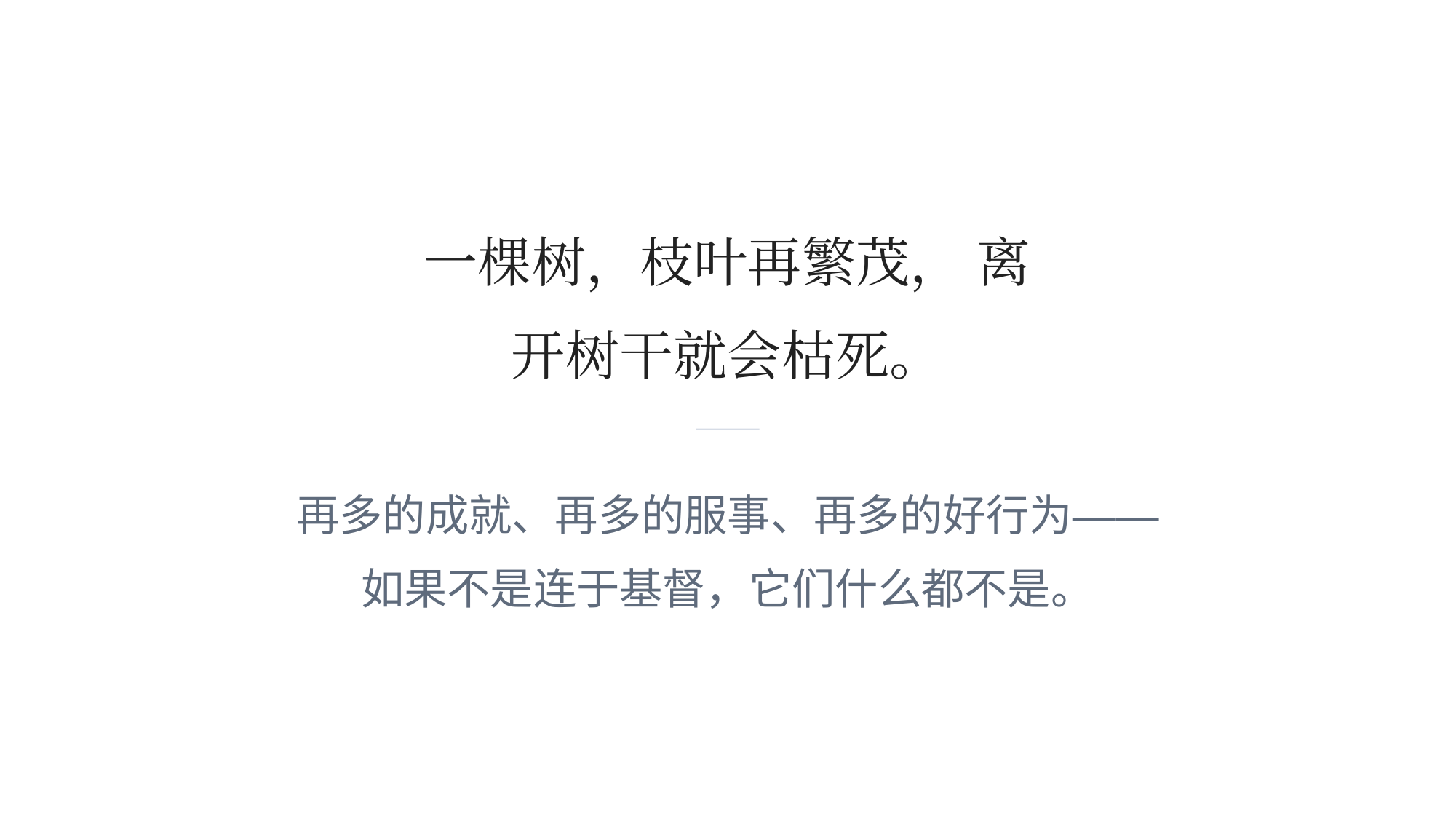

一棵树，枝叶再繁茂， 离开树干就会枯死。

再多的成就、再多的服事、再多的好行为—— 如果不是连于基督，它们什么都不是。